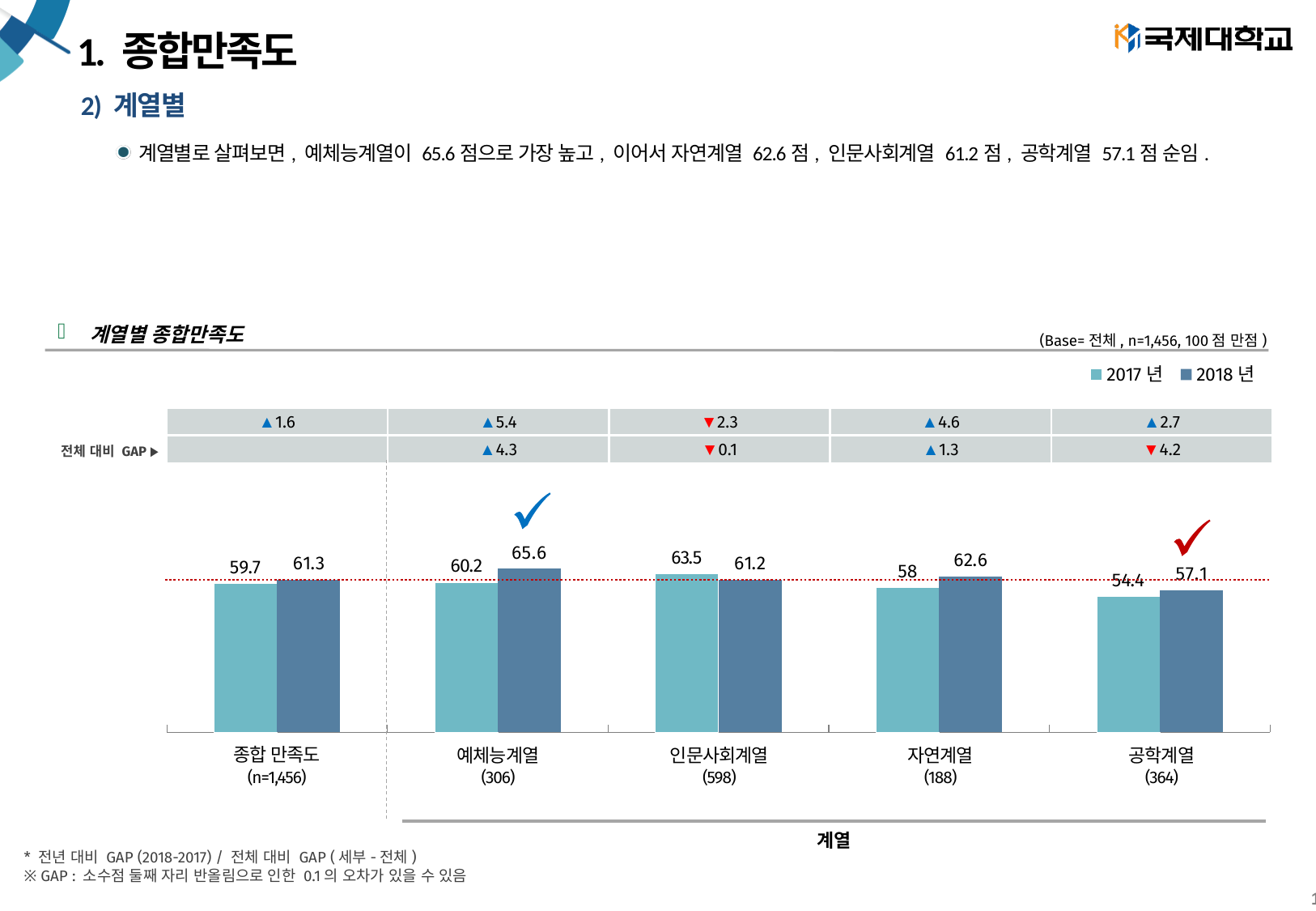

# 1. 종합만족도
2) 계열별
계열별로 살펴보면, 예체능계열이 65.6점으로 가장 높고, 이어서 자연계열 62.6점, 인문사회계열 61.2점, 공학계열 57.1점 순임.
계열별 종합만족도
(Base=전체, n=1,456, 100점 만점)

### Chart

| Category | 2017년 | 2018년 |
|---|---|---|
| 전체 | 59.7 | 61.27502369997913 |
| 예체능계열 | 60.2 | 65.59947291669363 |
| 인문사회계열 | 63.5 | 61.19525014786621 |
| 자연계열 | 58.0 | 62.61269863502111 |
| 공학계열 | 54.4 | 57.07980456827824 |
| ▲1.6 | ▲5.4 | ▼2.3 | ▲4.6 | ▲2.7 |
| --- | --- | --- | --- | --- |
|  | ▲4.3 | ▼0.1 | ▲1.3 | ▼4.2 |
전체 대비 GAP ▶

| 종합 만족도 | 예체능계열 | 인문사회계열 | 자연계열 | 공학계열 |
| --- | --- | --- | --- | --- |
| (n=1,456) | (306) | (598) | (188) | (364) |
| 계열 |
| --- |
* 전년 대비 GAP (2018-2017) / 전체 대비 GAP (세부-전체)
※ GAP : 소수점 둘째 자리 반올림으로 인한 0.1의 오차가 있을 수 있음